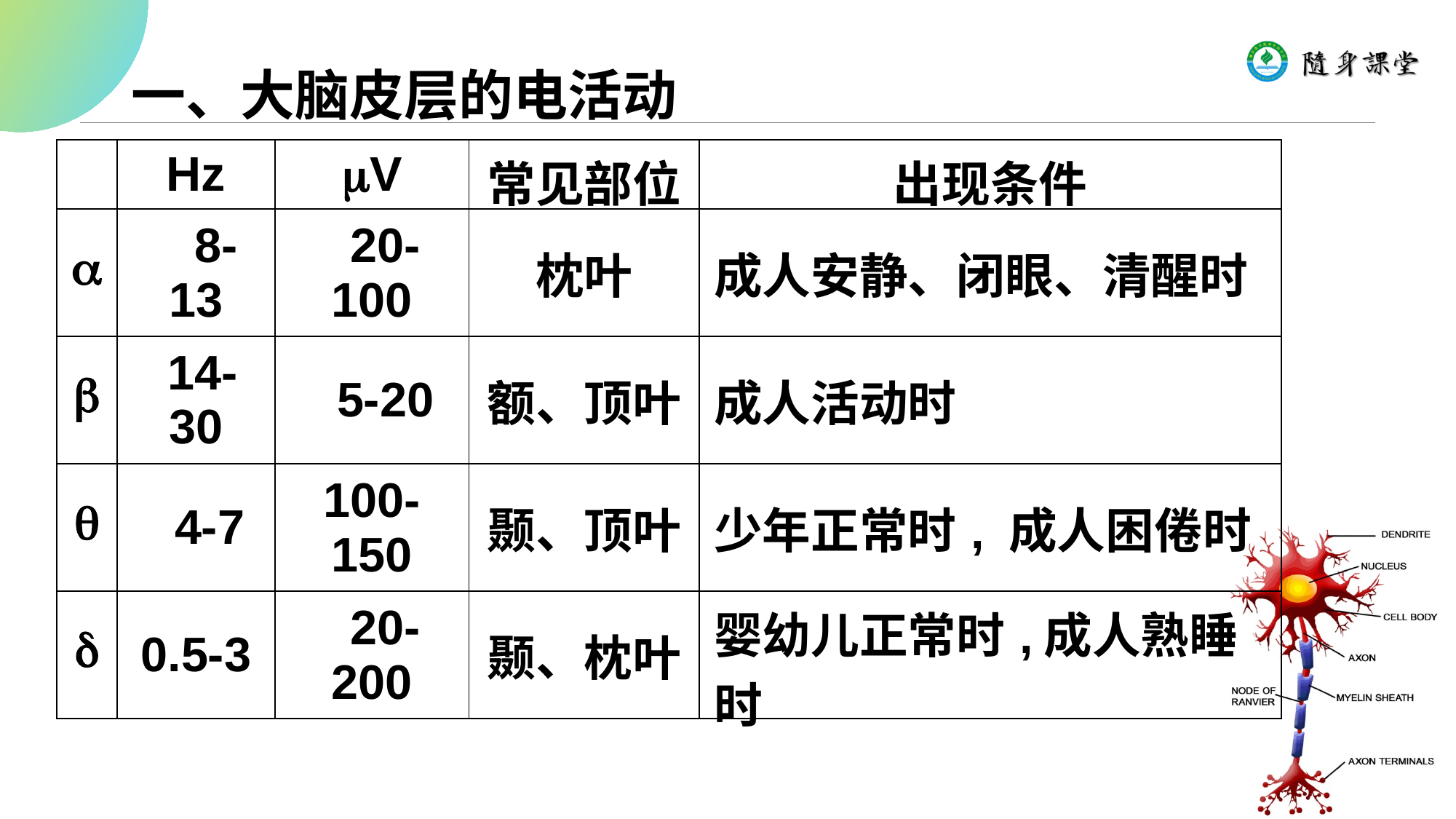

一、大脑皮层的电活动
|  | Hz | μV | 常见部位 | 出现条件 |
| --- | --- | --- | --- | --- |
| α | 8-13 | 20-100 | 枕叶 | 成人安静、闭眼、清醒时 |
| β | 14-30 | 5-20 | 额、顶叶 | 成人活动时 |
| θ | 4-7 | 100-150 | 颞、顶叶 | 少年正常时, 成人困倦时 |
| δ | 0.5-3 | 20-200 | 颞、枕叶 | 婴幼儿正常时,成人熟睡时 |